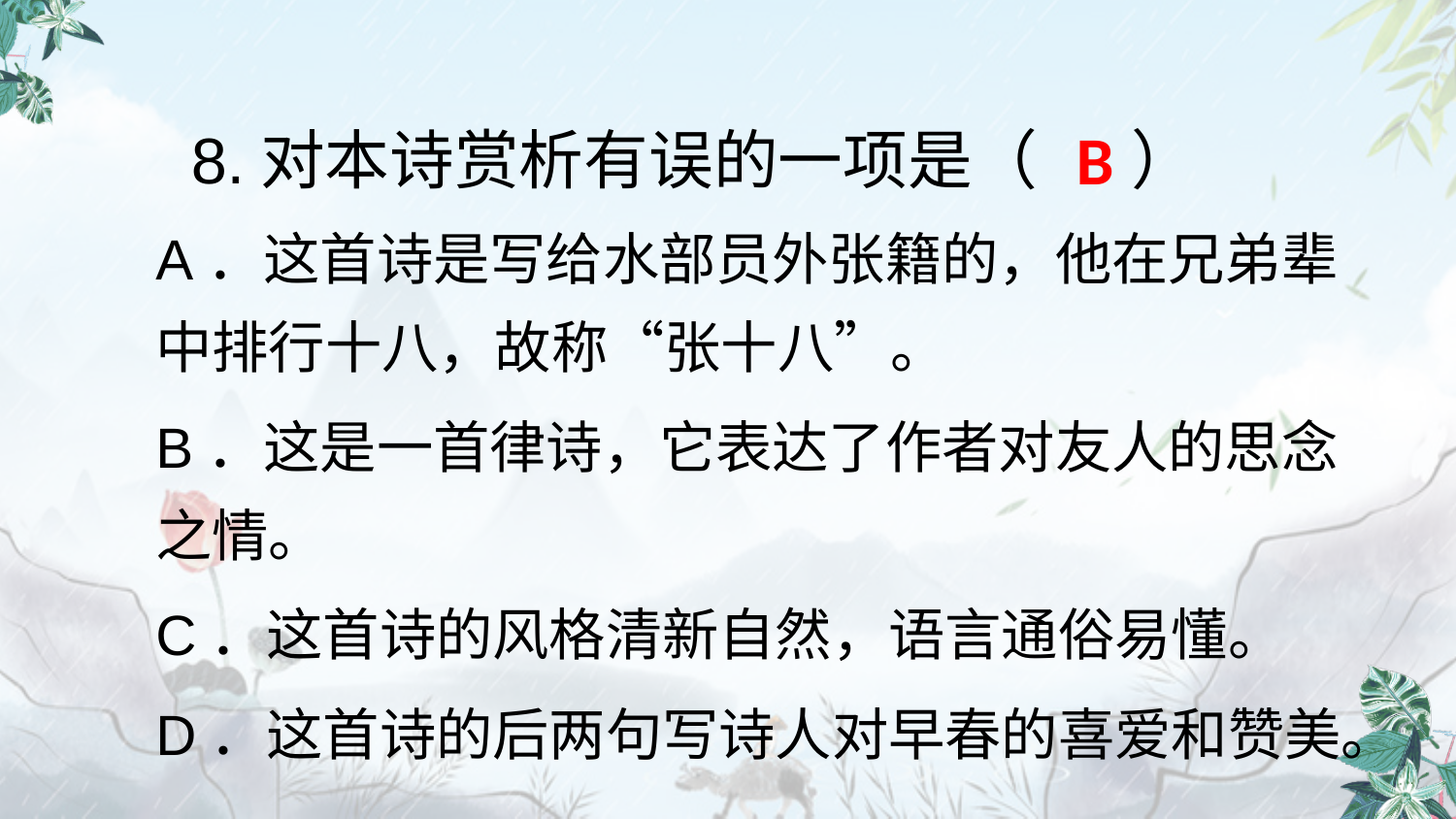

B
8.对本诗赏析有误的一项是（  　）
A．这首诗是写给水部员外张籍的，他在兄弟辈中排行十八，故称“张十八”。
B．这是一首律诗，它表达了作者对友人的思念之情。
C．这首诗的风格清新自然，语言通俗易懂。
D．这首诗的后两句写诗人对早春的喜爱和赞美。